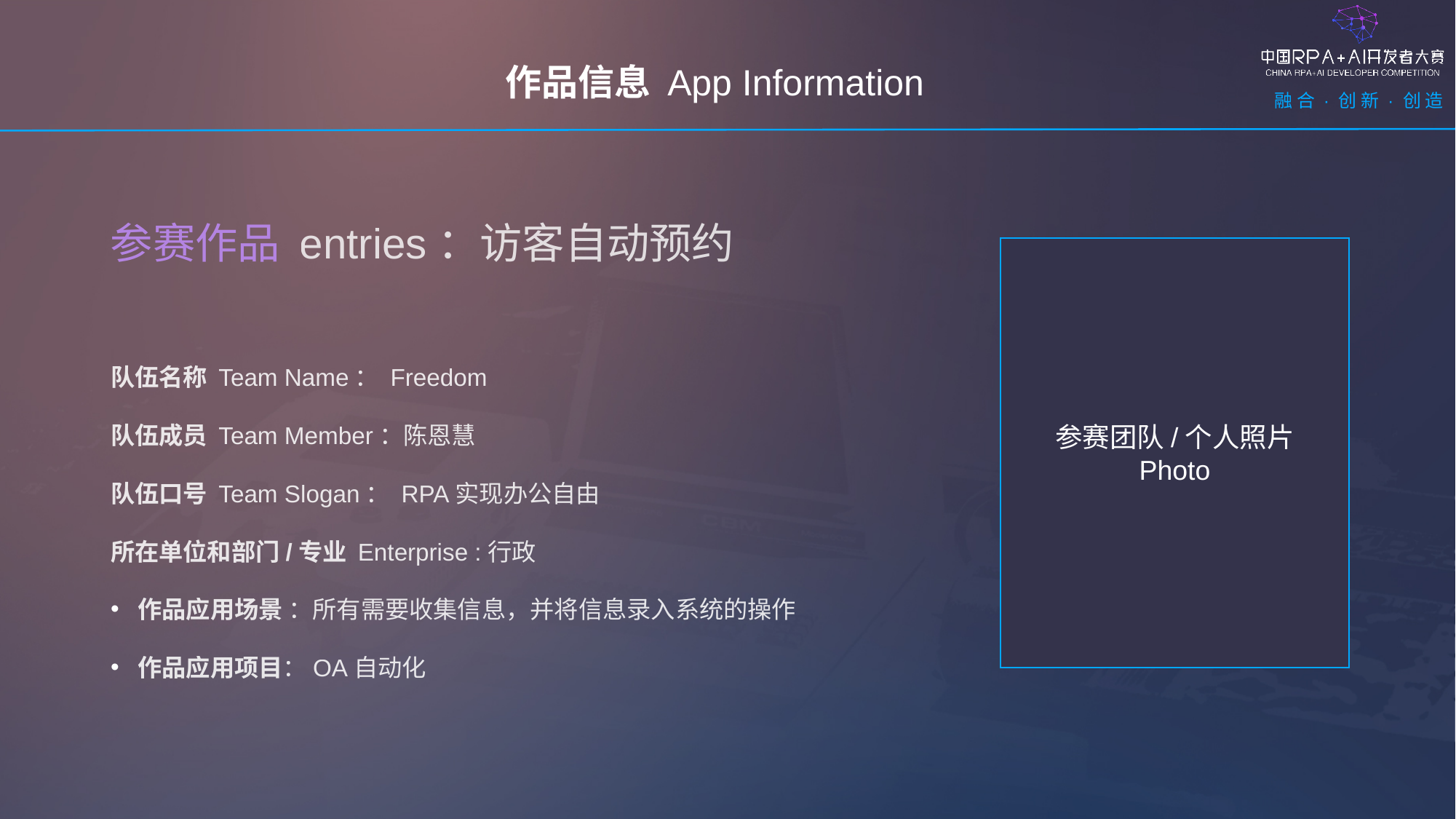

作品信息 App Information
参赛作品 entries：访客自动预约
参赛团队/个人照片
Photo
队伍名称 Team Name： Freedom
队伍成员 Team Member：陈恩慧
队伍口号 Team Slogan： RPA实现办公自由
所在单位和部门/专业 Enterprise :行政
作品应用场景 ：所有需要收集信息，并将信息录入系统的操作
作品应用项目：OA自动化